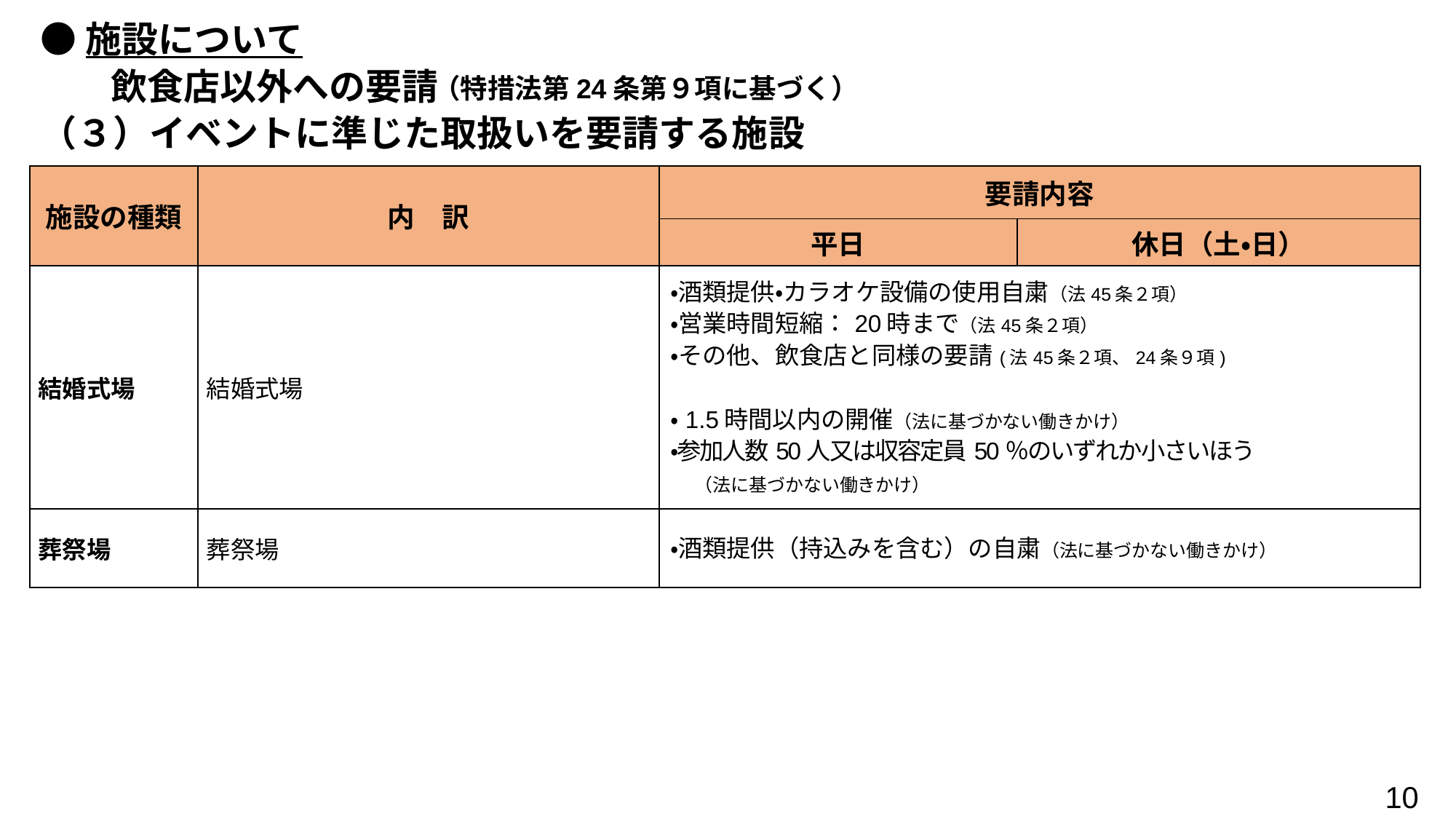

●施設について
飲食店以外への要請
（特措法第24条第９項に基づく）
（３）イベントに準じた取扱いを要請する施設
| 施設の種類 | 内　訳 | 要請内容 |  |
| --- | --- | --- | --- |
|  |  | 平日 | 休日（土・日） |
| 結婚式場 | 結婚式場 | ・酒類提供・カラオケ設備の使用自粛（法45条２項） ・営業時間短縮：20時まで（法45条２項） ・その他、飲食店と同様の要請(法45条２項、24条９項) ・1.5時間以内の開催（法に基づかない働きかけ） ・参加人数50人又は収容定員50％のいずれか小さいほう 　（法に基づかない働きかけ） |  |
| 葬祭場 | 葬祭場 | ・酒類提供（持込みを含む）の自粛（法に基づかない働きかけ） |  |
10